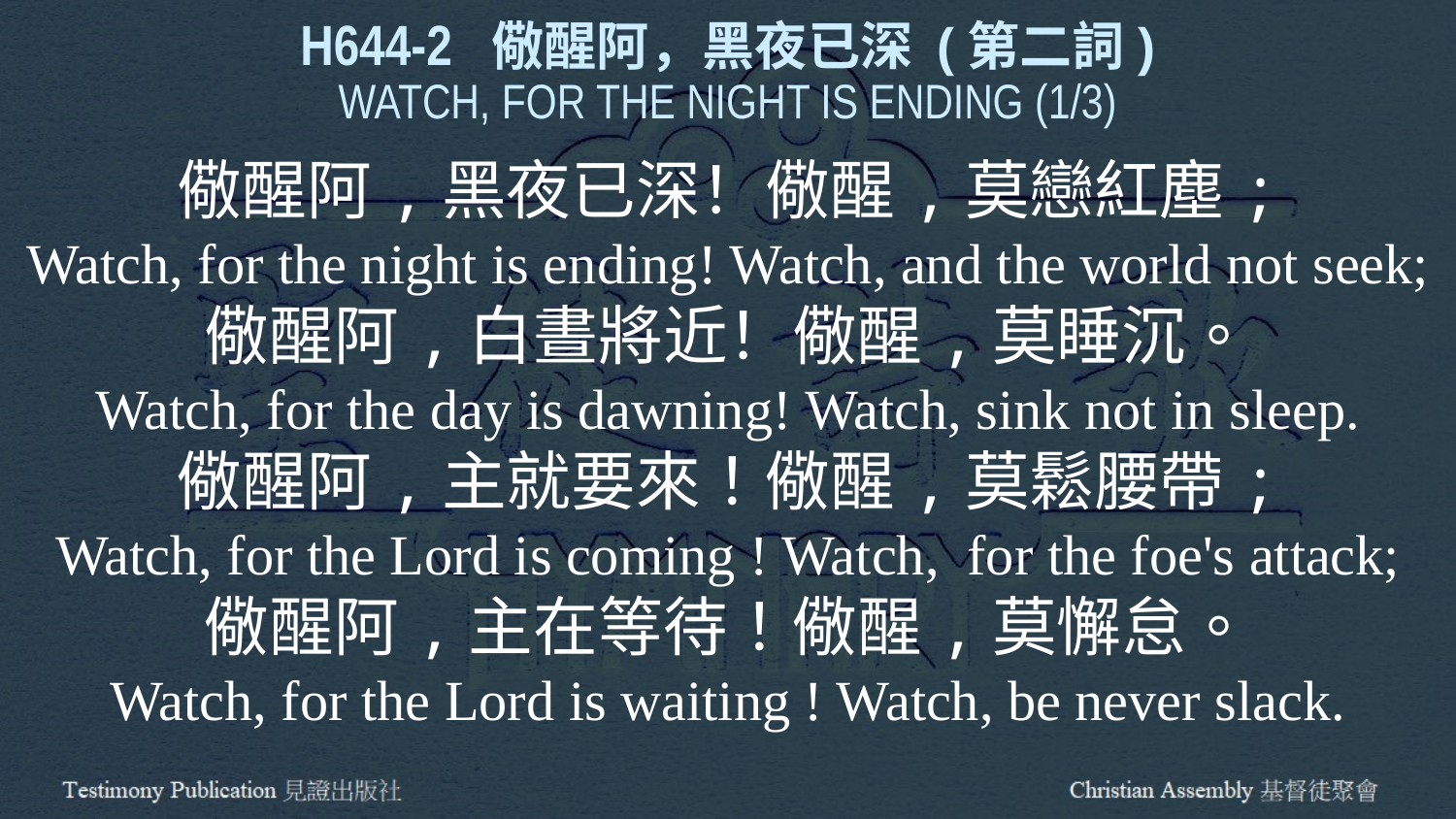

H644-2  儆醒阿，黑夜已深 (第二詞)
WATCH, FOR THE NIGHT IS ENDING (1/3)
儆醒阿,黑夜已深！儆醒,莫戀紅塵;
Watch, for the night is ending! Watch, and the world not seek;
儆醒阿,白晝將近！儆醒,莫睡沉。
Watch, for the day is dawning! Watch, sink not in sleep.
儆醒阿,主就要來！儆醒,莫鬆腰帶;
Watch, for the Lord is coming ! Watch,  for the foe's attack;
儆醒阿,主在等待！儆醒,莫懈怠。
Watch, for the Lord is waiting ! Watch, be never slack.